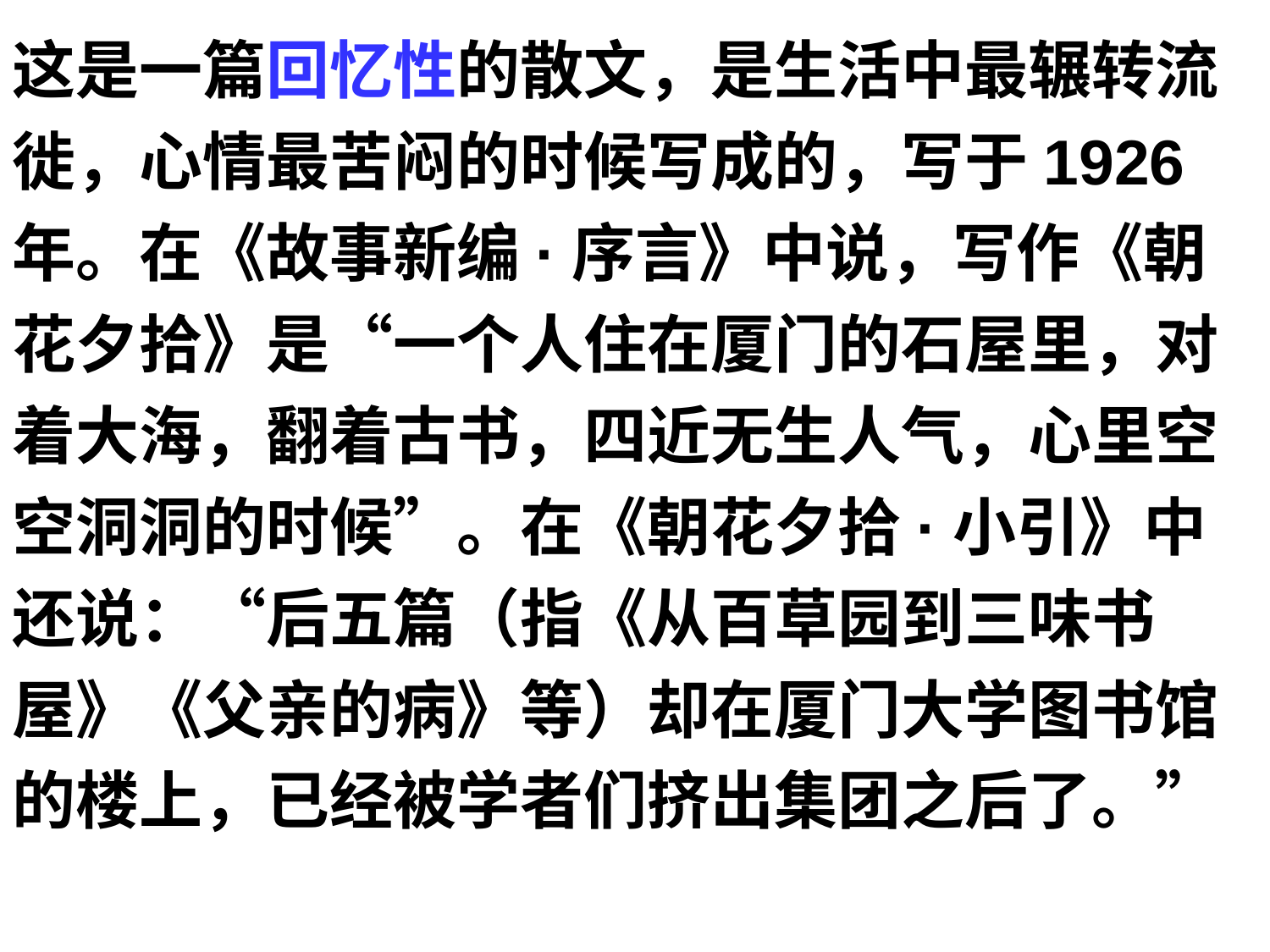

这是一篇回忆性的散文，是生活中最辗转流徙，心情最苦闷的时候写成的，写于1926年。在《故事新编·序言》中说，写作《朝花夕拾》是“一个人住在厦门的石屋里，对着大海，翻着古书，四近无生人气，心里空空洞洞的时候”。在《朝花夕拾·小引》中还说：“后五篇（指《从百草园到三味书屋》《父亲的病》等）却在厦门大学图书馆的楼上，已经被学者们挤出集团之后了。”